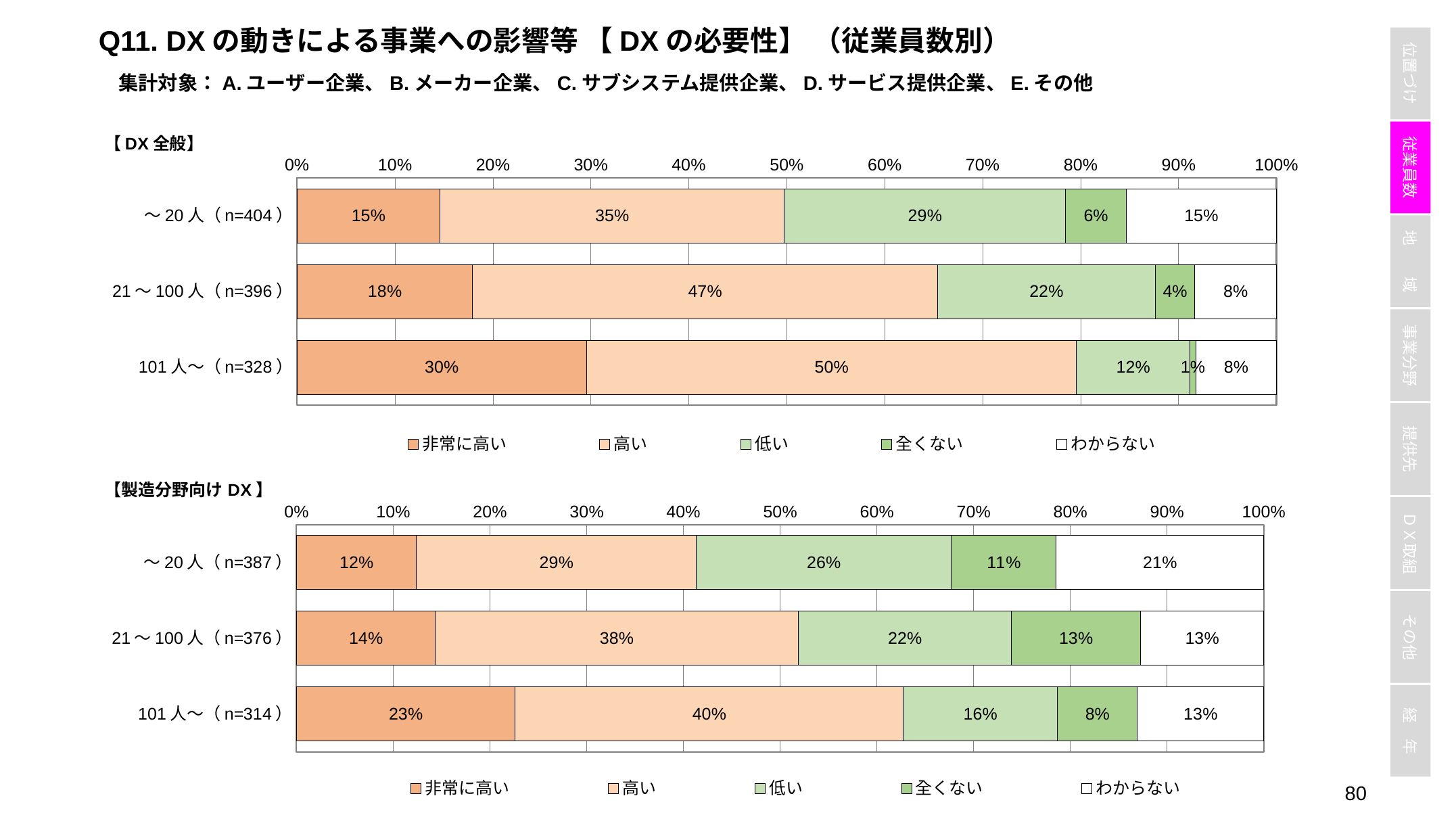

Q11. DXの動きによる事業への影響等 【DXの必要性】 （従業員数別）

集計対象：A.ユーザー企業、B.メーカー企業、C.サブシステム提供企業、D.サービス提供企業、E.その他

### Chart

| Category | 非常に高い | 高い | 低い | 全くない | わからない |
|---|---|---|---|---|---|
| ～20人（n=404） | 0.14603960396039603 | 0.35148514851485146 | 0.2871287128712871 | 0.06188118811881188 | 0.15346534653465346 |
| 21～100人（n=396） | 0.17929292929292928 | 0.47474747474747475 | 0.2222222222222222 | 0.04040404040404041 | 0.08333333333333333 |
| 101人～（n=328） | 0.29573170731707316 | 0.5 | 0.11585365853658537 | 0.006097560975609756 | 0.08231707317073171 |

### Chart

| Category | 非常に高い | 高い | 低い | 全くない | わからない |
|---|---|---|---|---|---|
| ～20人（n=387） | 0.12403100775193798 | 0.28940568475452194 | 0.26356589147286824 | 0.10852713178294573 | 0.2144702842377261 |
| 21～100人（n=376） | 0.14361702127659576 | 0.375 | 0.22074468085106383 | 0.13297872340425532 | 0.1276595744680851 |
| 101人～（n=314） | 0.22611464968152867 | 0.4012738853503185 | 0.1592356687898089 | 0.08280254777070063 | 0.1305732484076433 |
80